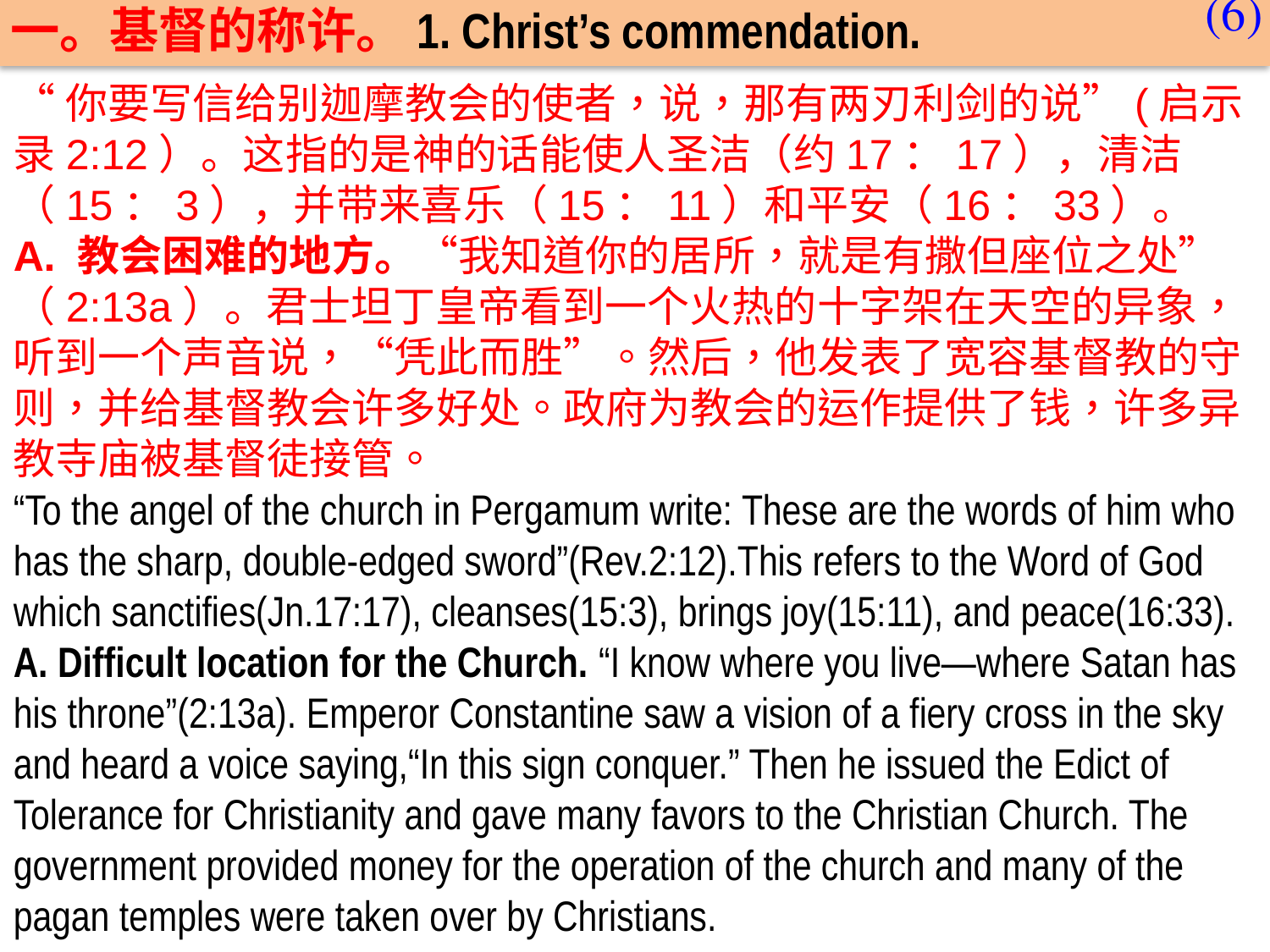

(6)
一。基督的称许。1. Christ’s commendation.

“你要写信给别迦摩教会的使者，说，那有两刃利剑的说”(启示录2:12）。这指的是神的话能使人圣洁（约17：17），清洁（15：3），并带来喜乐（15：11）和平安（16：33）。
A. 教会困难的地方。“我知道你的居所，就是有撒但座位之处”（2:13a）。君士坦丁皇帝看到一个火热的十字架在天空的异象，听到一个声音说，“凭此而胜”。然后，他发表了宽容基督教的守则，并给基督教会许多好处。政府为教会的运作提供了钱，许多异教寺庙被基督徒接管。
“To the angel of the church in Pergamum write: These are the words of him who has the sharp, double-edged sword”(Rev.2:12).This refers to the Word of God which sanctifies(Jn.17:17), cleanses(15:3), brings joy(15:11), and peace(16:33).
A. Difficult location for the Church. “I know where you live—where Satan has his throne”(2:13a). Emperor Constantine saw a vision of a fiery cross in the sky and heard a voice saying,“In this sign conquer.” Then he issued the Edict of Tolerance for Christianity and gave many favors to the Christian Church. The government provided money for the operation of the church and many of the pagan temples were taken over by Christians.